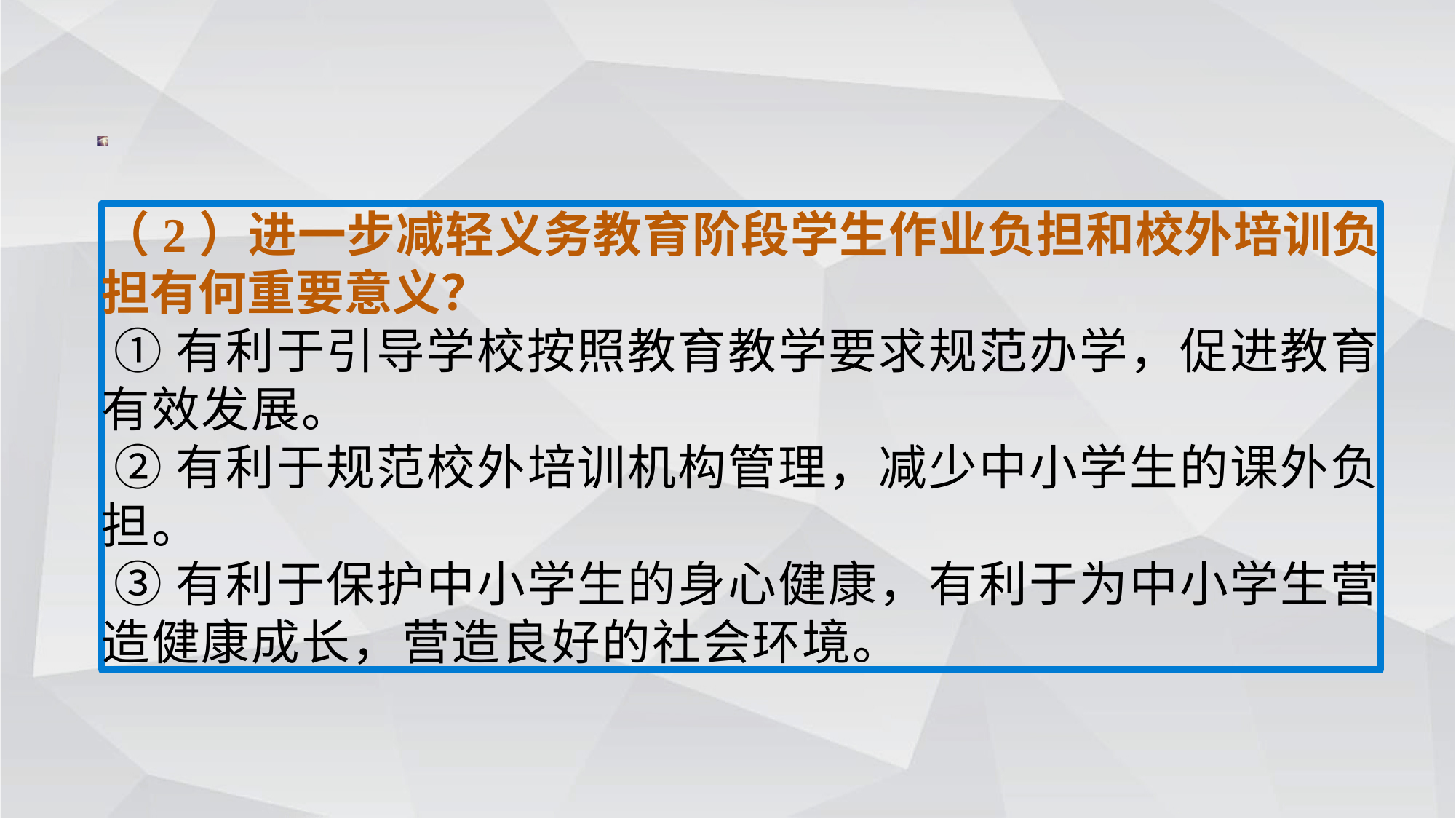

（2）进一步减轻义务教育阶段学生作业负担和校外培训负担有何重要意义？
 ①有利于引导学校按照教育教学要求规范办学，促进教育有效发展。
 ②有利于规范校外培训机构管理，减少中小学生的课外负担。
 ③有利于保护中小学生的身心健康，有利于为中小学生营造健康成长，营造良好的社会环境。